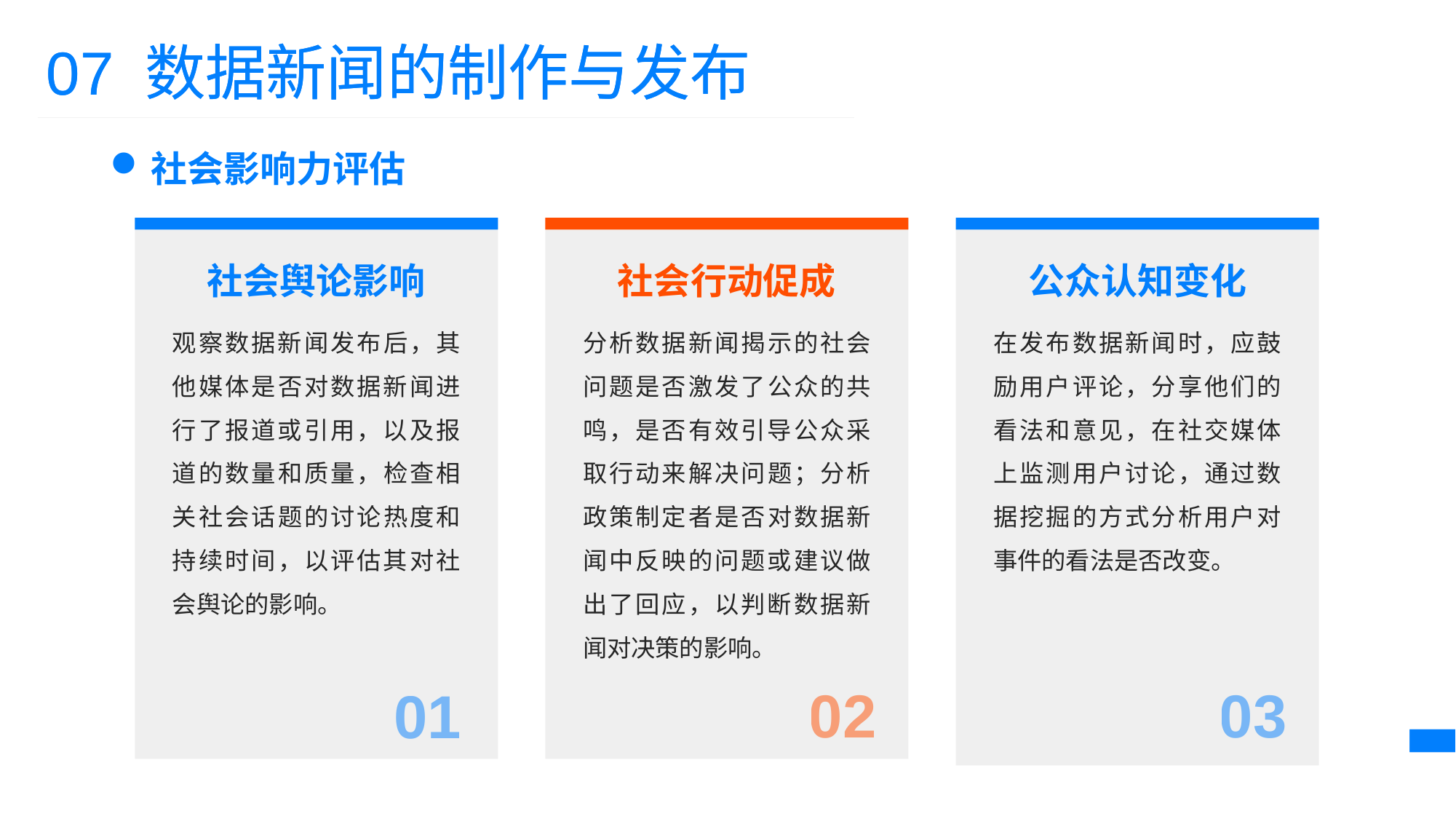

07 数据新闻的制作与发布
07 数据新闻的制作与发布
社会影响力评估
社会舆论影响
社会行动促成
公众认知变化

观察数据新闻发布后，其他媒体是否对数据新闻进行了报道或引用，以及报道的数量和质量，检查相关社会话题的讨论热度和持续时间，以评估其对社会舆论的影响。
分析数据新闻揭示的社会问题是否激发了公众的共鸣，是否有效引导公众采取行动来解决问题；分析政策制定者是否对数据新闻中反映的问题或建议做出了回应，以判断数据新闻对决策的影响。
在发布数据新闻时，应鼓励用户评论，分享他们的看法和意见，在社交媒体上监测用户讨论，通过数据挖掘的方式分析用户对事件的看法是否改变。
02
03
01